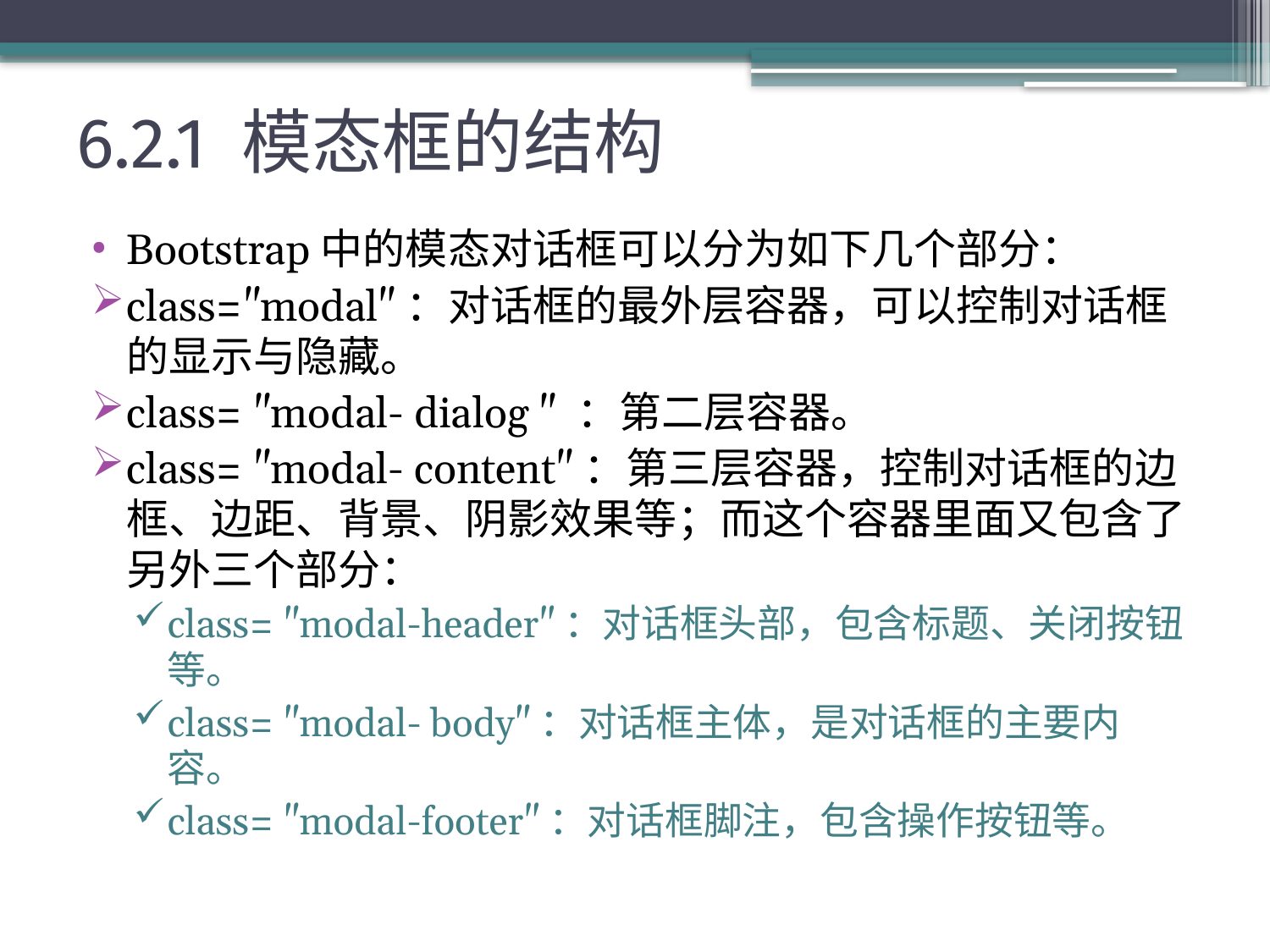

# 6.2.1 模态框的结构
Bootstrap中的模态对话框可以分为如下几个部分：
class="modal"：对话框的最外层容器，可以控制对话框的显示与隐藏。
class= "modal- dialog " ：第二层容器。
class= "modal- content"：第三层容器，控制对话框的边框、边距、背景、阴影效果等；而这个容器里面又包含了另外三个部分：
class= "modal-header"：对话框头部，包含标题、关闭按钮等。
class= "modal- body"：对话框主体，是对话框的主要内容。
class= "modal-footer"：对话框脚注，包含操作按钮等。